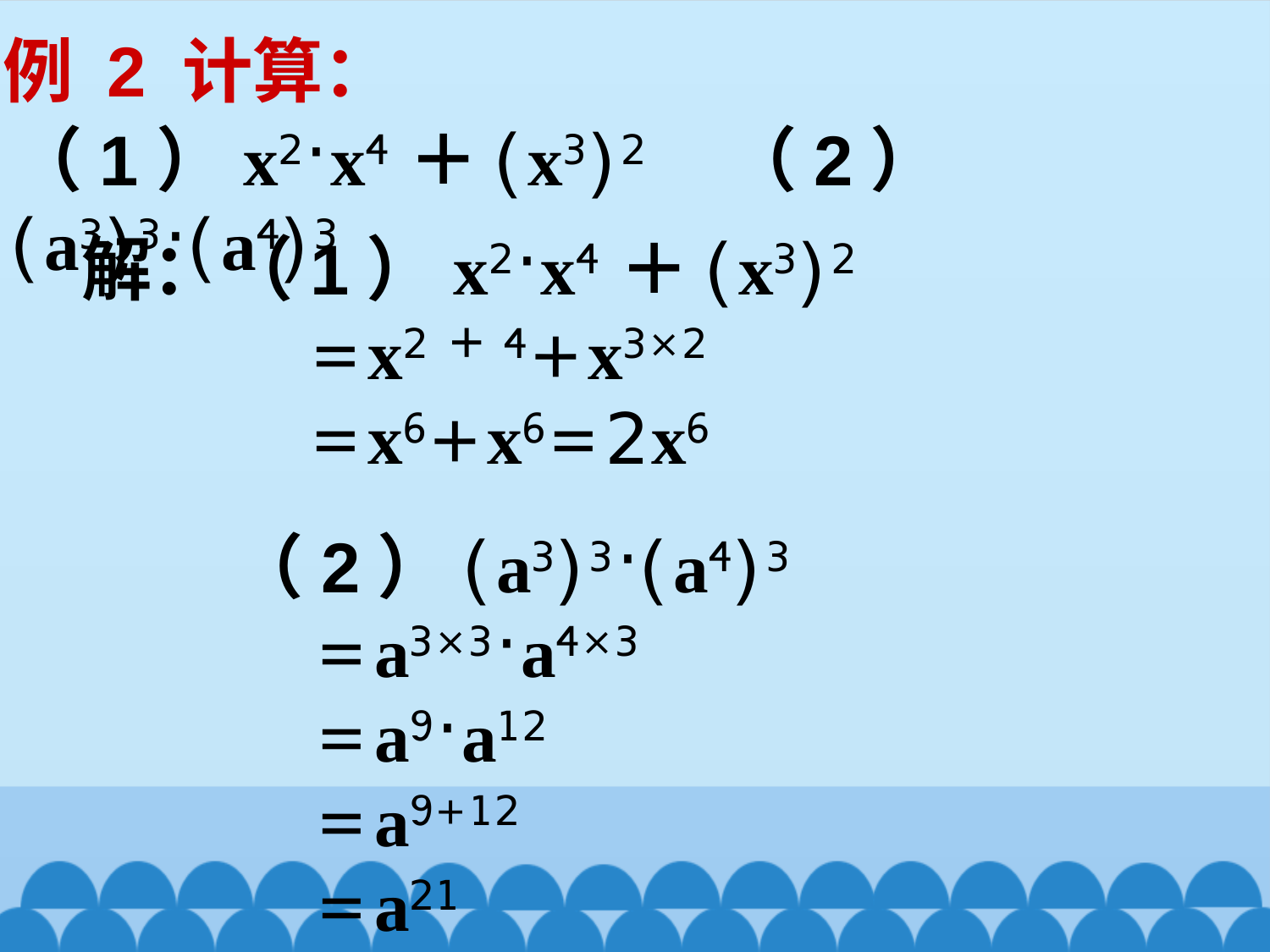

例 2 计算：
（1）x2·x4＋(x3)2   （2）(a3)3·(a4)3
解：（1）x2·x4＋(x3)2
           =x2＋4+x3×2
           =x6+x6=2x6
（2）(a3)3·(a4)3
    =a3×3·a4×3
    =a9·a12
    =a9+12
    =a21